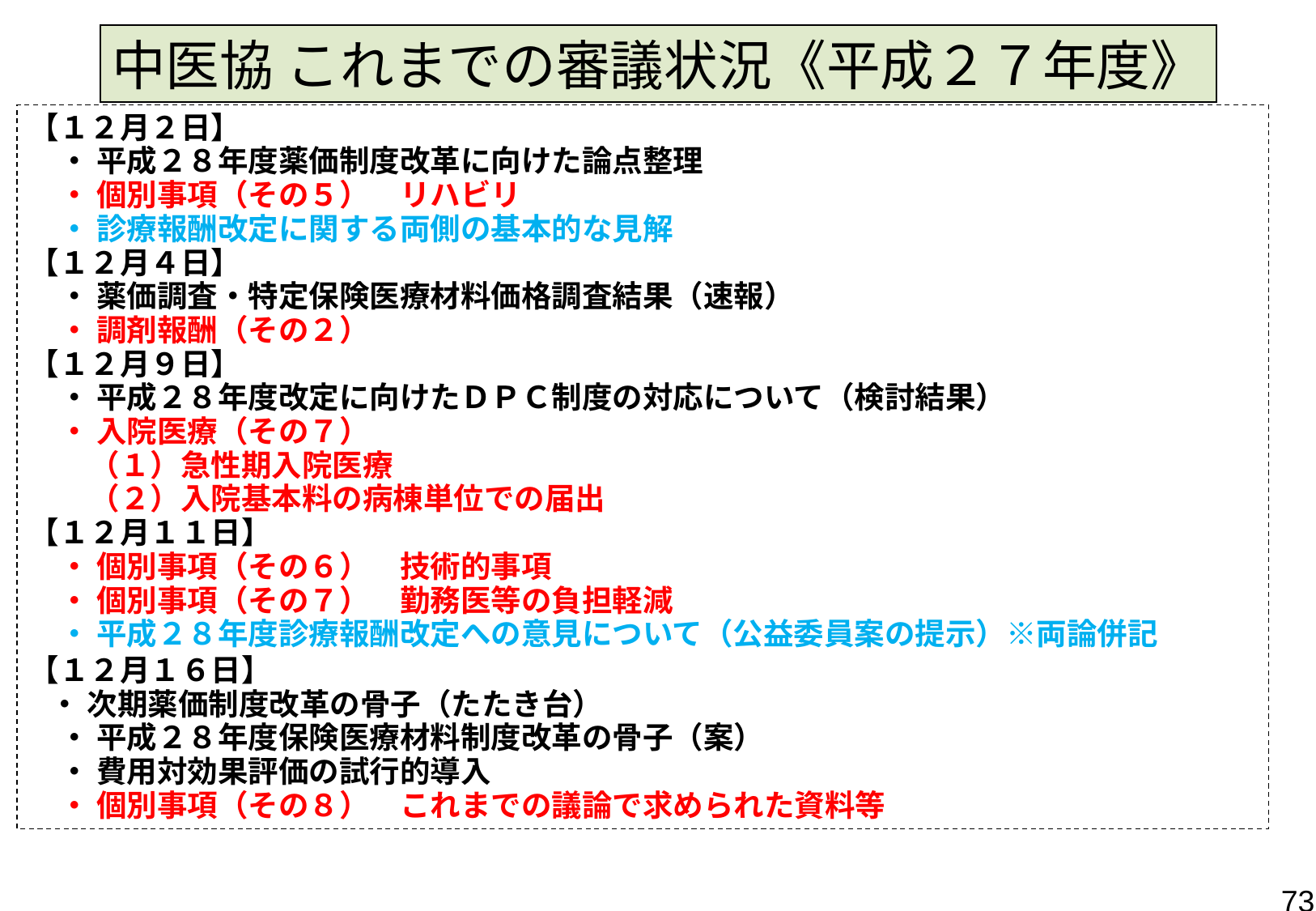

中医協 これまでの審議状況《平成２７年度》
【１２月２日】
　・ 平成２８年度薬価制度改革に向けた論点整理
　・ 個別事項（その５）　リハビリ
　・ 診療報酬改定に関する両側の基本的な見解
【１２月４日】
　・ 薬価調査・特定保険医療材料価格調査結果（速報）
　・ 調剤報酬（その２）
【１２月９日】
　・ 平成２８年度改定に向けたＤＰＣ制度の対応について（検討結果）
　・ 入院医療（その７）
　　（１）急性期入院医療
　　（２）入院基本料の病棟単位での届出
【１２月１１日】
　・ 個別事項（その６）　技術的事項
　・ 個別事項（その７）　勤務医等の負担軽減
　・ 平成２８年度診療報酬改定への意見について（公益委員案の提示）※両論併記
【１２月１６日】
  ・ 次期薬価制度改革の骨子（たたき台）
　・ 平成２８年度保険医療材料制度改革の骨子（案）
　・ 費用対効果評価の試行的導入
　・ 個別事項（その８）　これまでの議論で求められた資料等
73